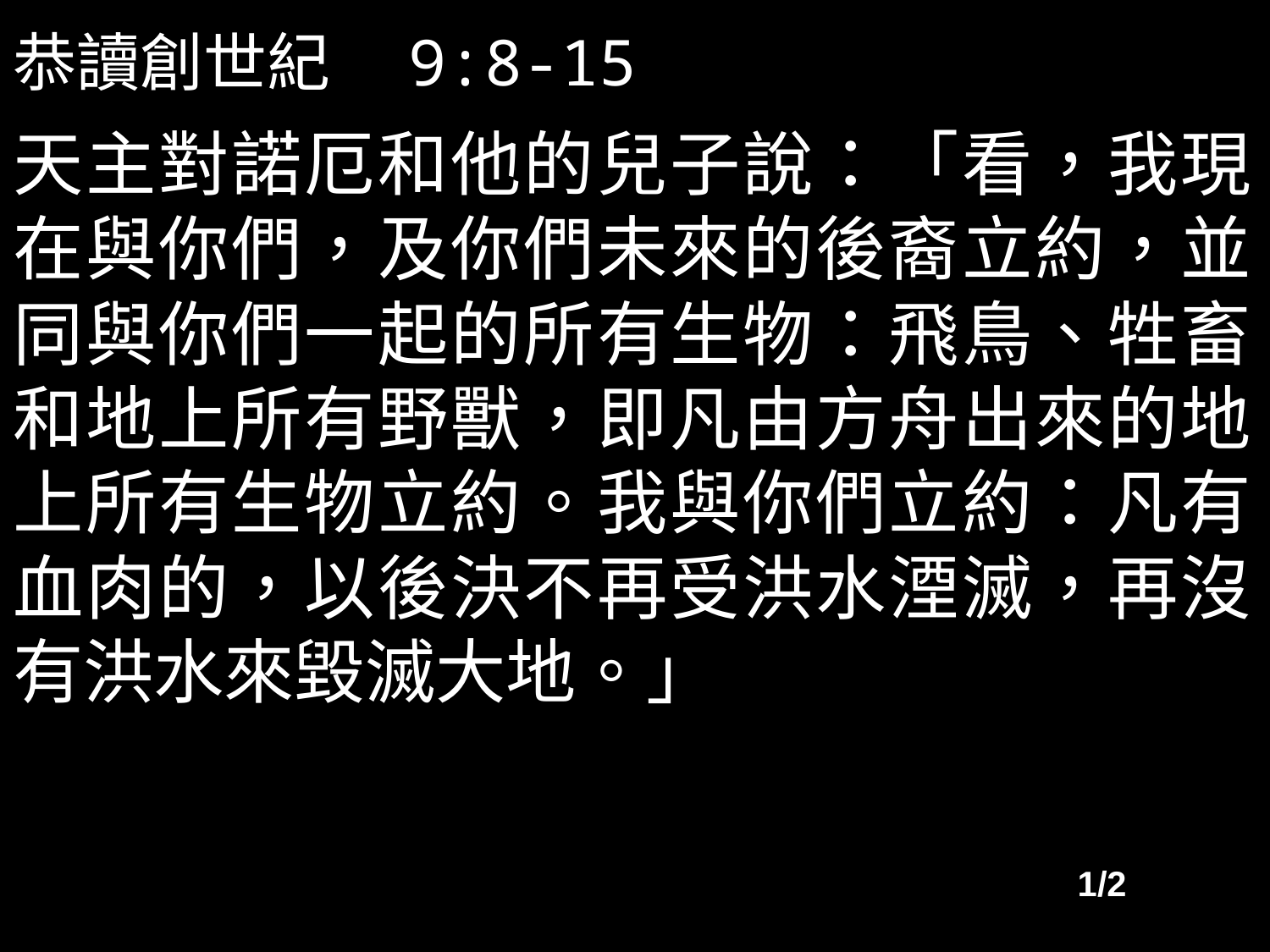

恭讀創世紀　9:8-15
天主對諾厄和他的兒子說：「看，我現在與你們，及你們未來的後裔立約，並同與你們一起的所有生物：飛鳥、牲畜和地上所有野獸，即凡由方舟出來的地上所有生物立約。我與你們立約：凡有血肉的，以後決不再受洪水湮滅，再沒有洪水來毀滅大地。」
1/2